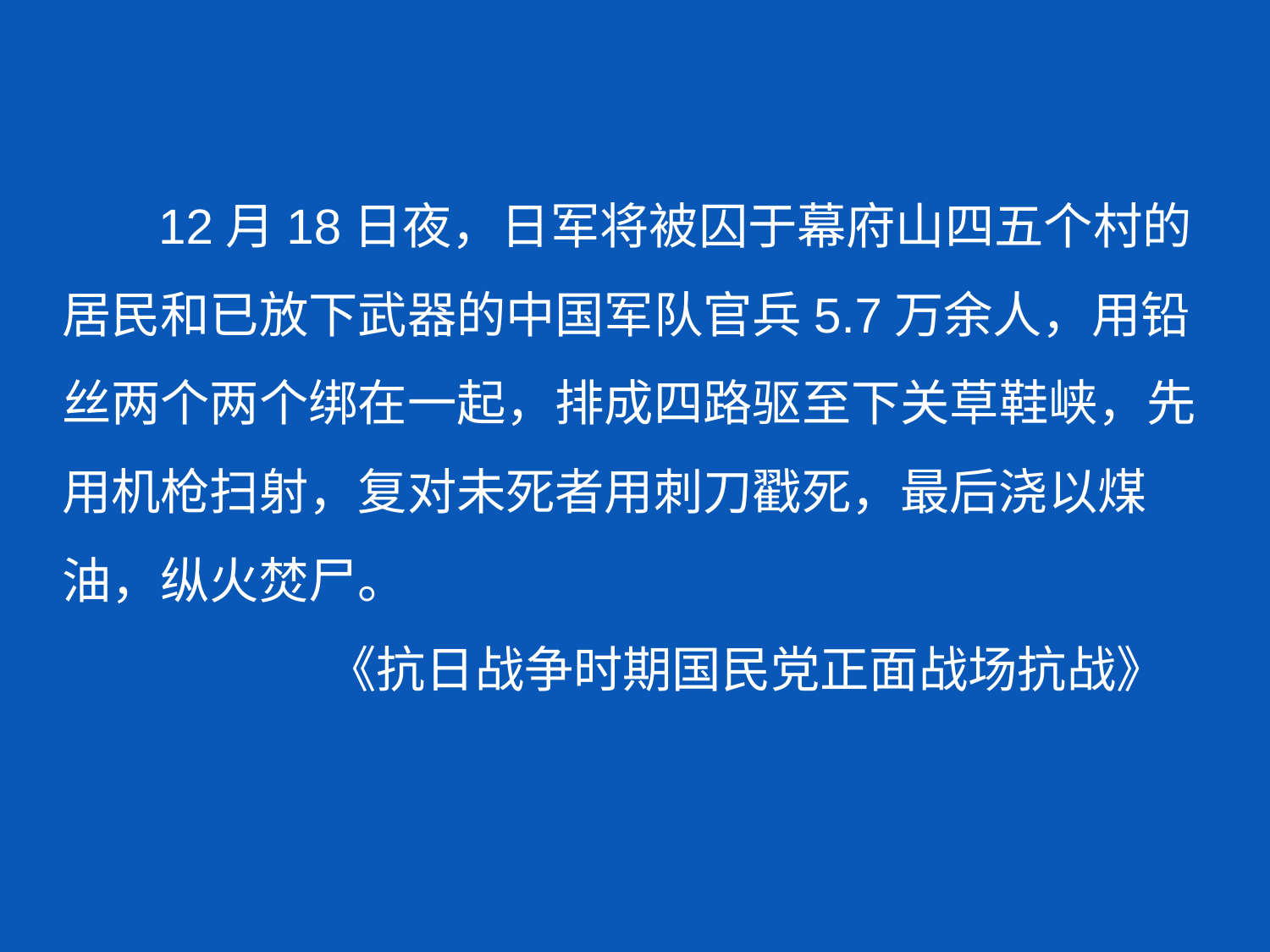

12月18日夜，日军将被囚于幕府山四五个村的居民和已放下武器的中国军队官兵5.7万余人，用铅丝两个两个绑在一起，排成四路驱至下关草鞋峡，先用机枪扫射，复对未死者用刺刀戳死，最后浇以煤油，纵火焚尸。
                       《抗日战争时期国民党正面战场抗战》